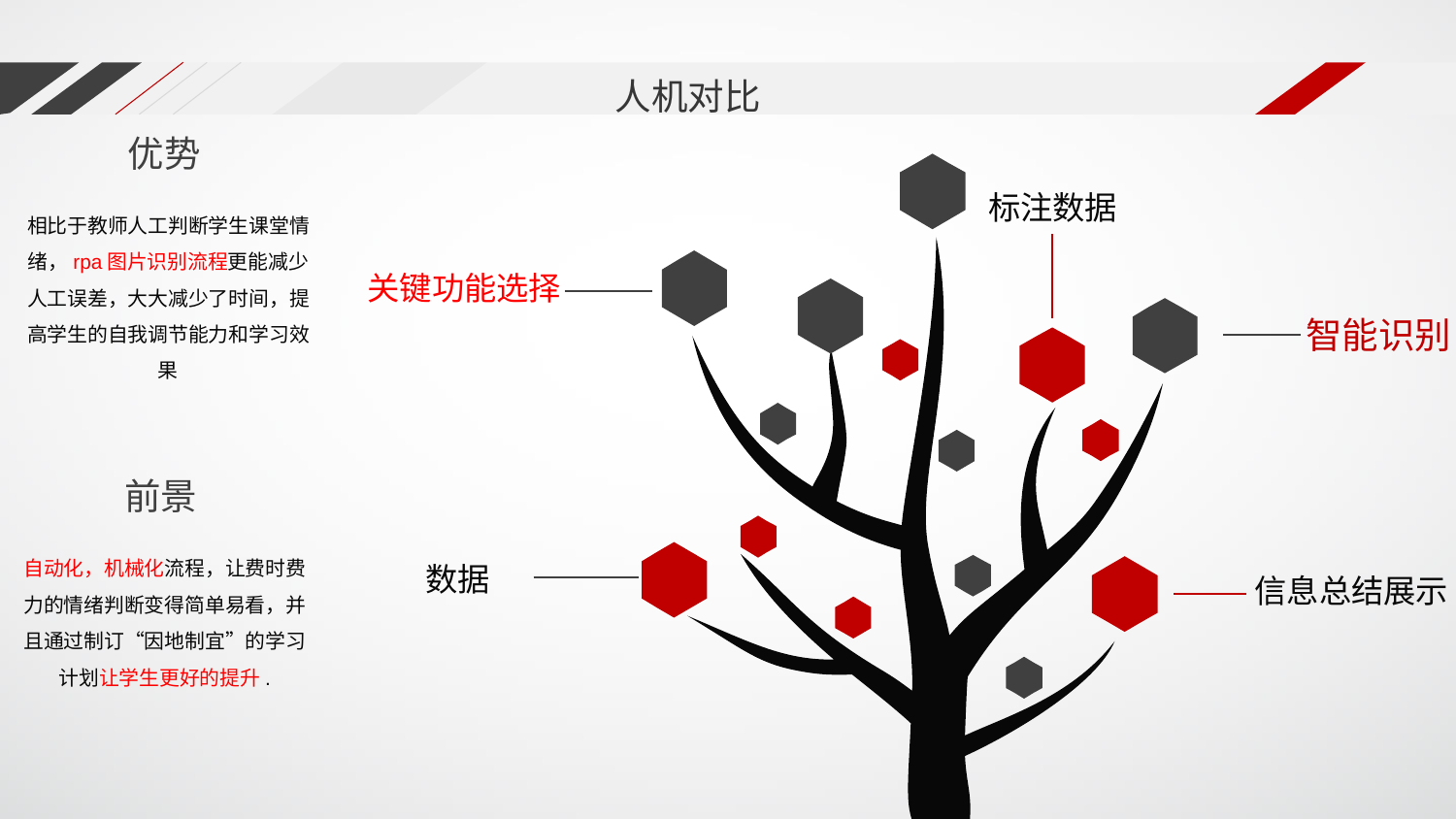

人机对比
优势
相比于教师人工判断学生课堂情绪，rpa图片识别流程更能减少人工误差，大大减少了时间，提高学生的自我调节能力和学习效果

标注数据

关键功能选择

智能识别

前景
自动化，机械化流程，让费时费力的情绪判断变得简单易看，并且通过制订“因地制宜”的学习计划让学生更好的提升.

数据

信息总结展示